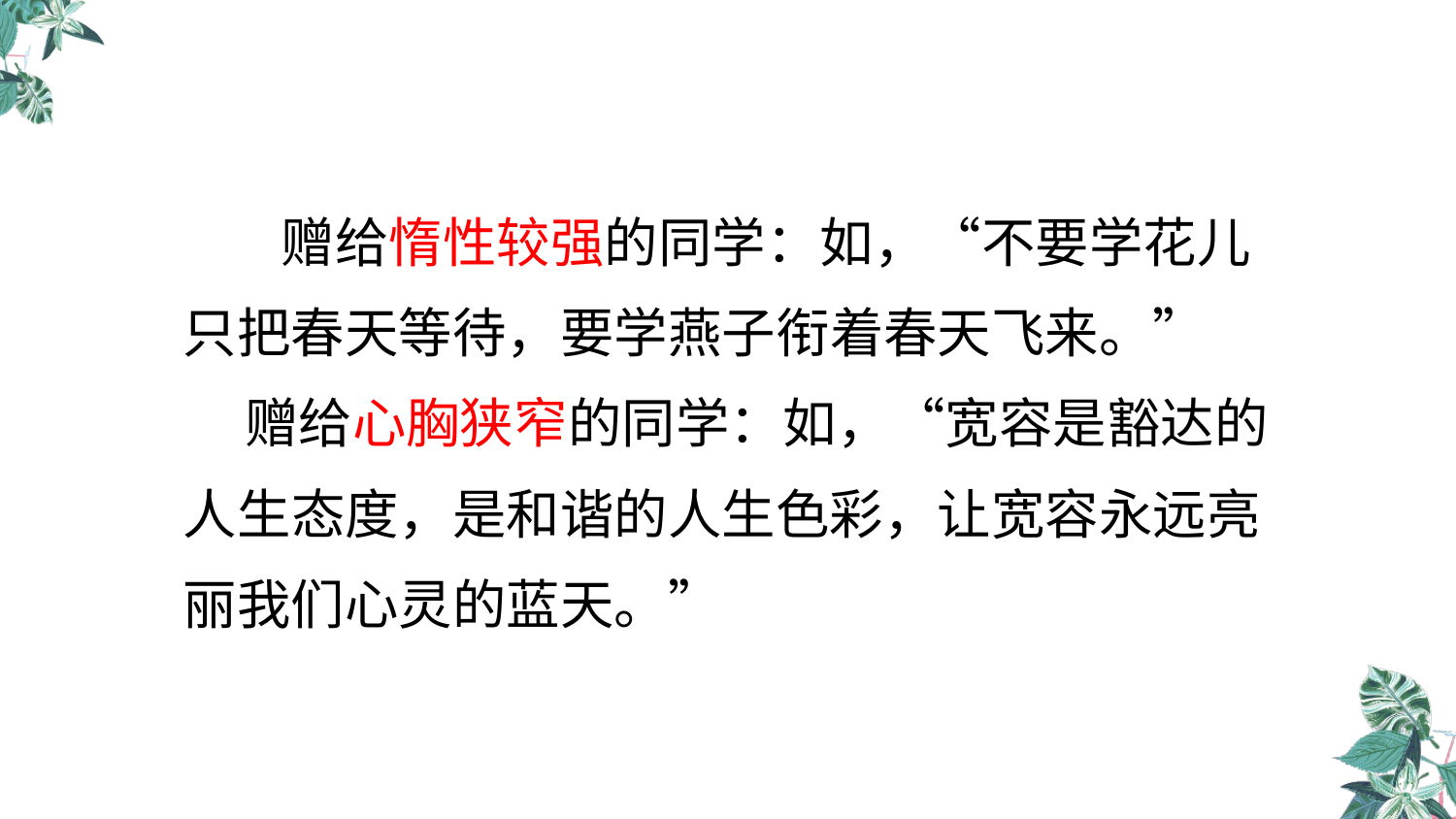

赠给惰性较强的同学：如，“不要学花儿只把春天等待，要学燕子衔着春天飞来。”
    赠给心胸狭窄的同学：如，“宽容是豁达的人生态度，是和谐的人生色彩，让宽容永远亮丽我们心灵的蓝天。”